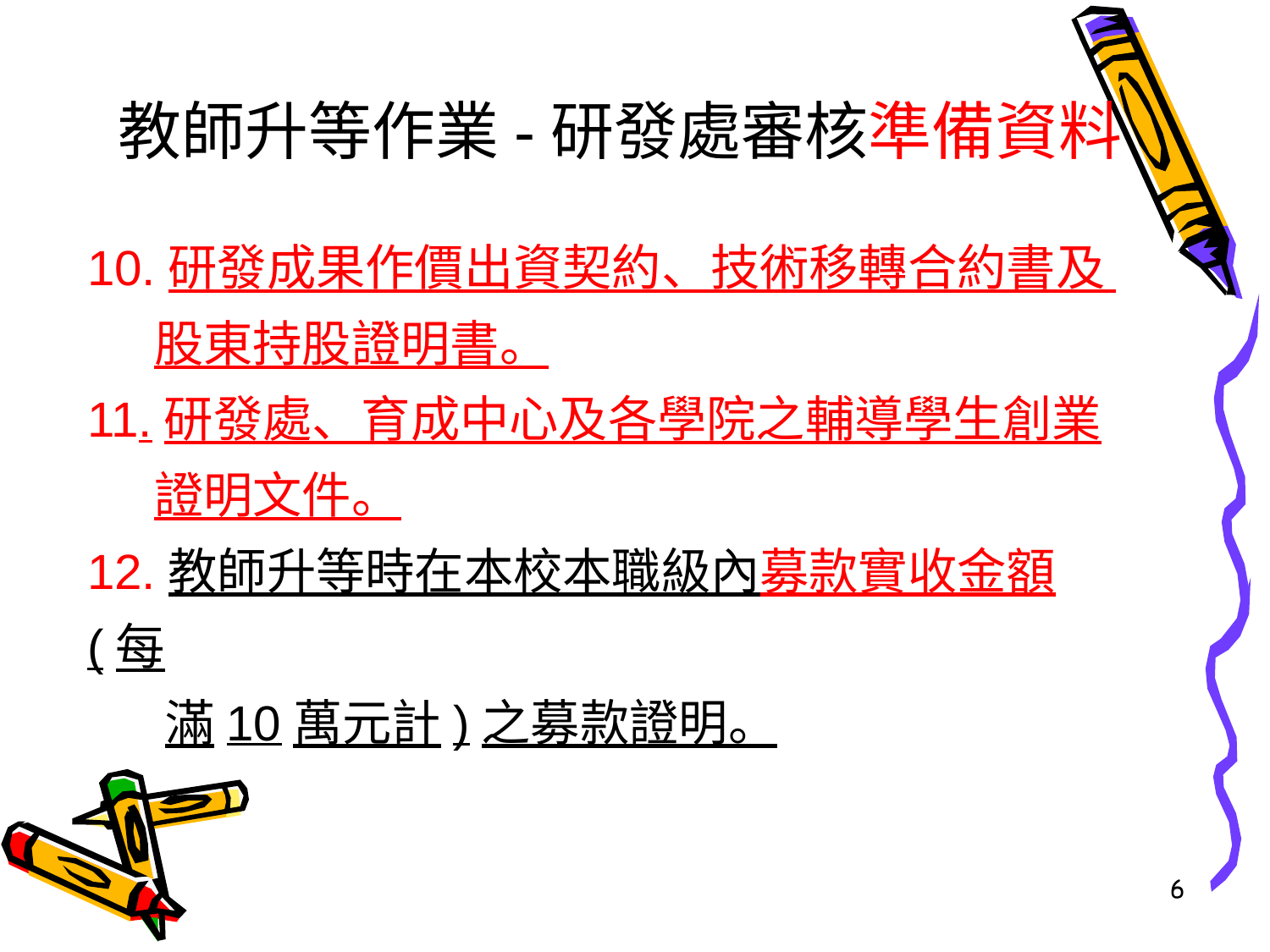

教師升等作業-研發處審核準備資料

10.研發成果作價出資契約、技術移轉合約書及
     股東持股證明書。
11.研發處、育成中心及各學院之輔導學生創業
     證明文件。
12.教師升等時在本校本職級內募款實收金額(每
      滿10萬元計)之募款證明。
6